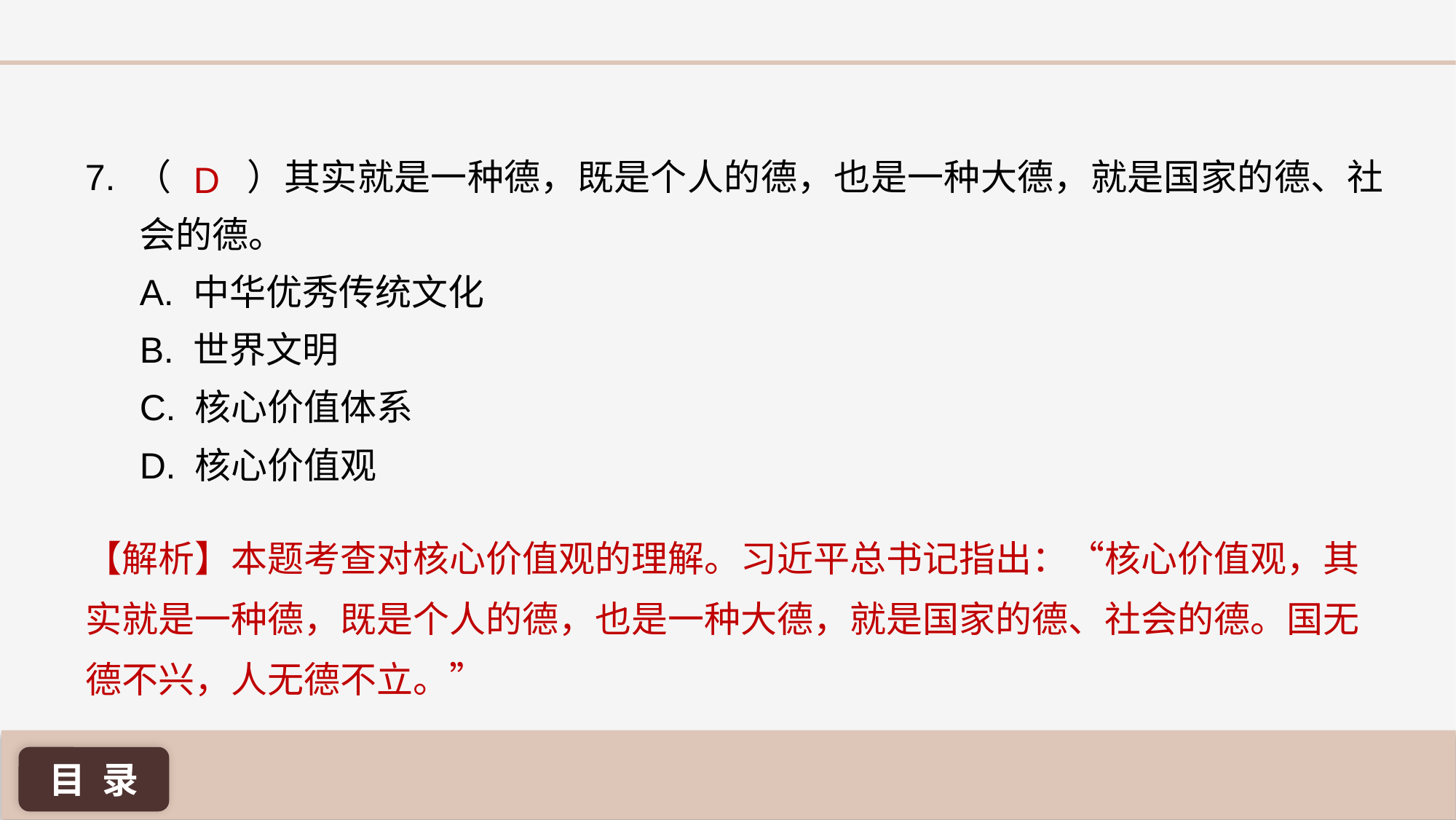

7. （         ）其实就是一种德，既是个人的德，也是一种大德，就是国家的德、社会的德。
A. 中华优秀传统文化
B. 世界文明
C. 核心价值体系
D. 核心价值观
D
【解析】本题考查对核心价值观的理解。习近平总书记指出：“核心价值观，其实就是一种德，既是个人的德，也是一种大德，就是国家的德、社会的德。国无德不兴，人无德不立。”